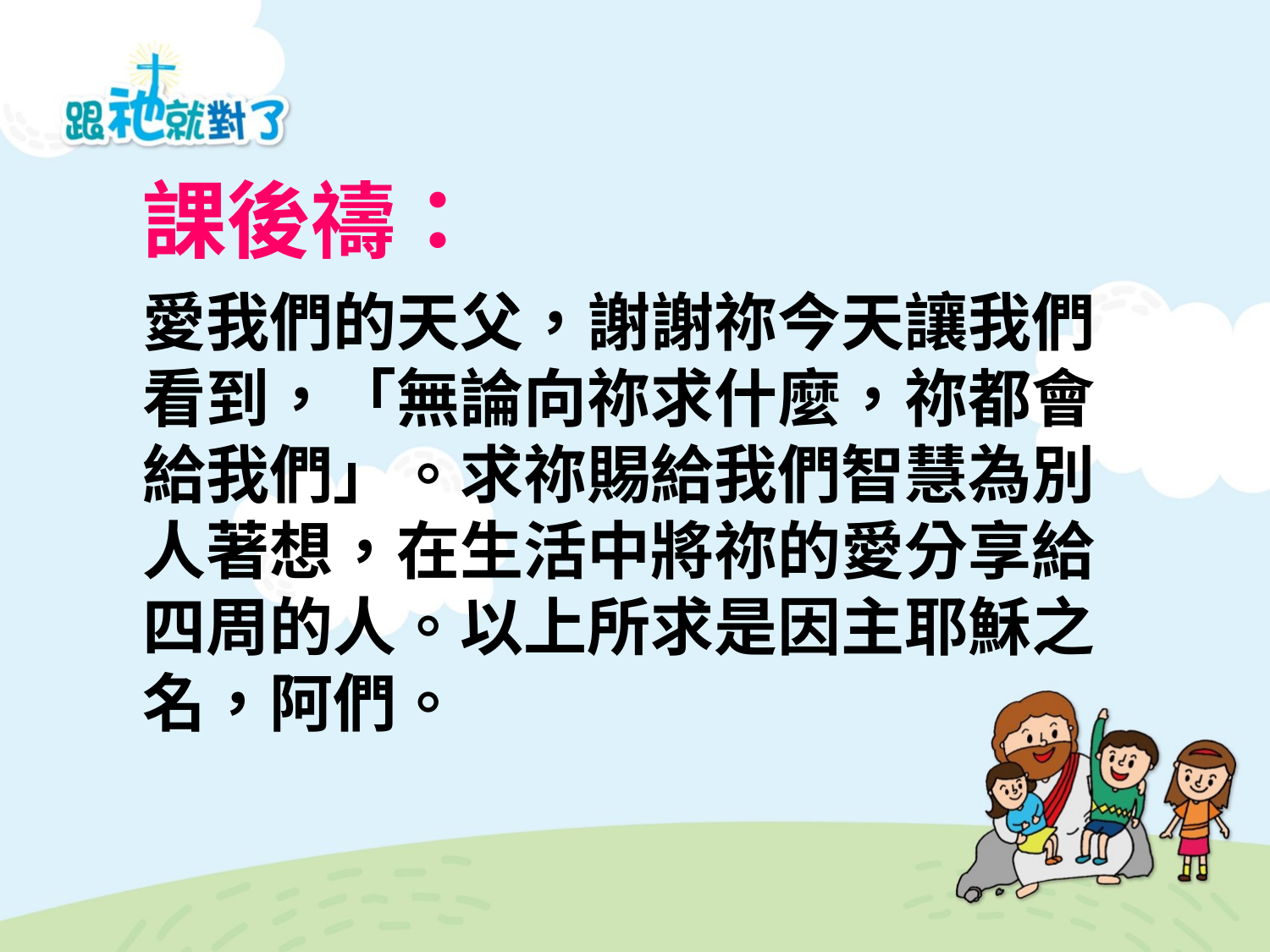

課後禱：
愛我們的天父，謝謝祢今天讓我們看到，「無論向祢求什麼，祢都會給我們」。求祢賜給我們智慧為別人著想，在生活中將祢的愛分享給四周的人。以上所求是因主耶穌之名，阿們。